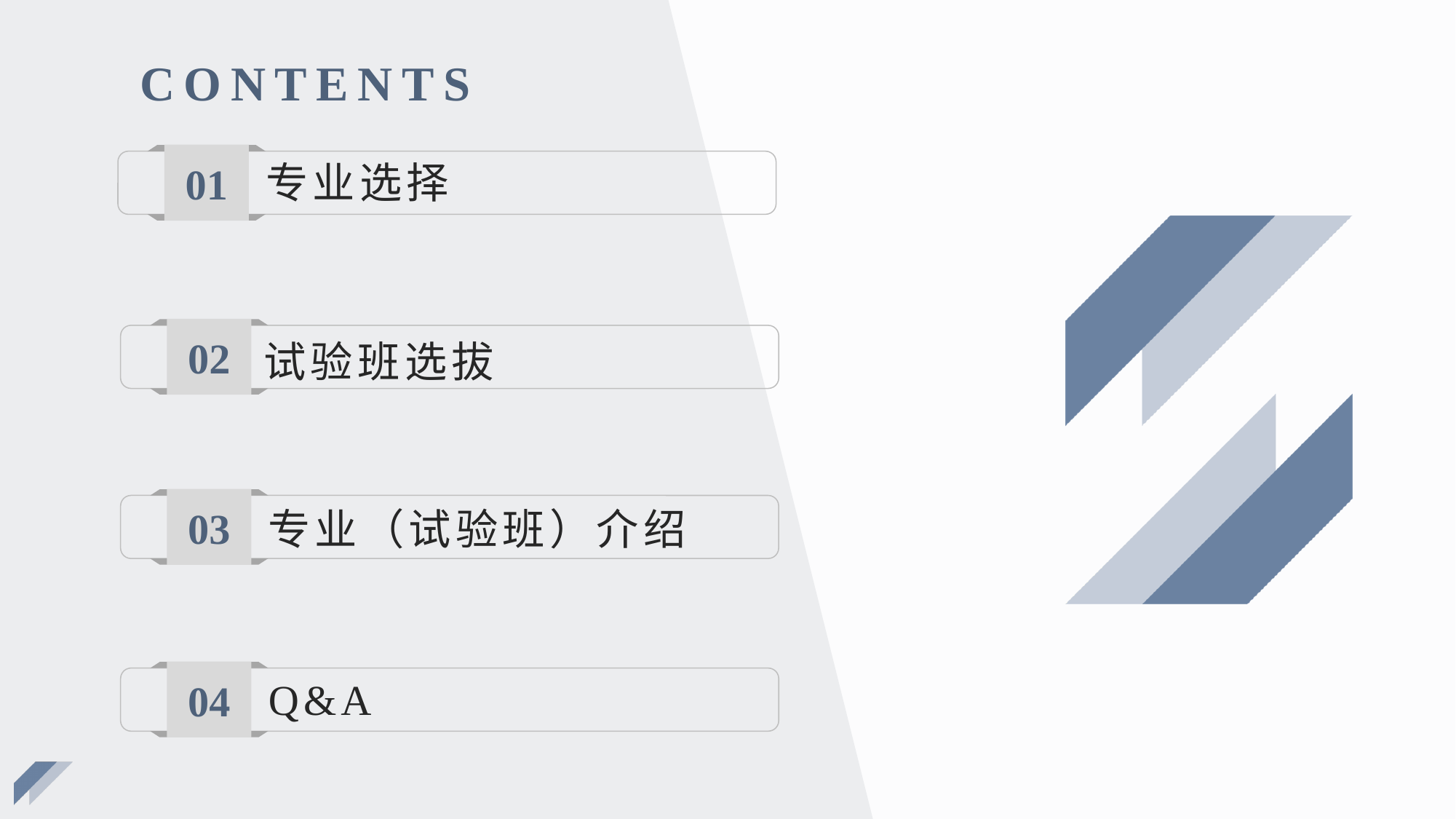

CONTENTS
01

专业选择

02

试验班选拔

03

专业（试验班）介绍

04

Q&A